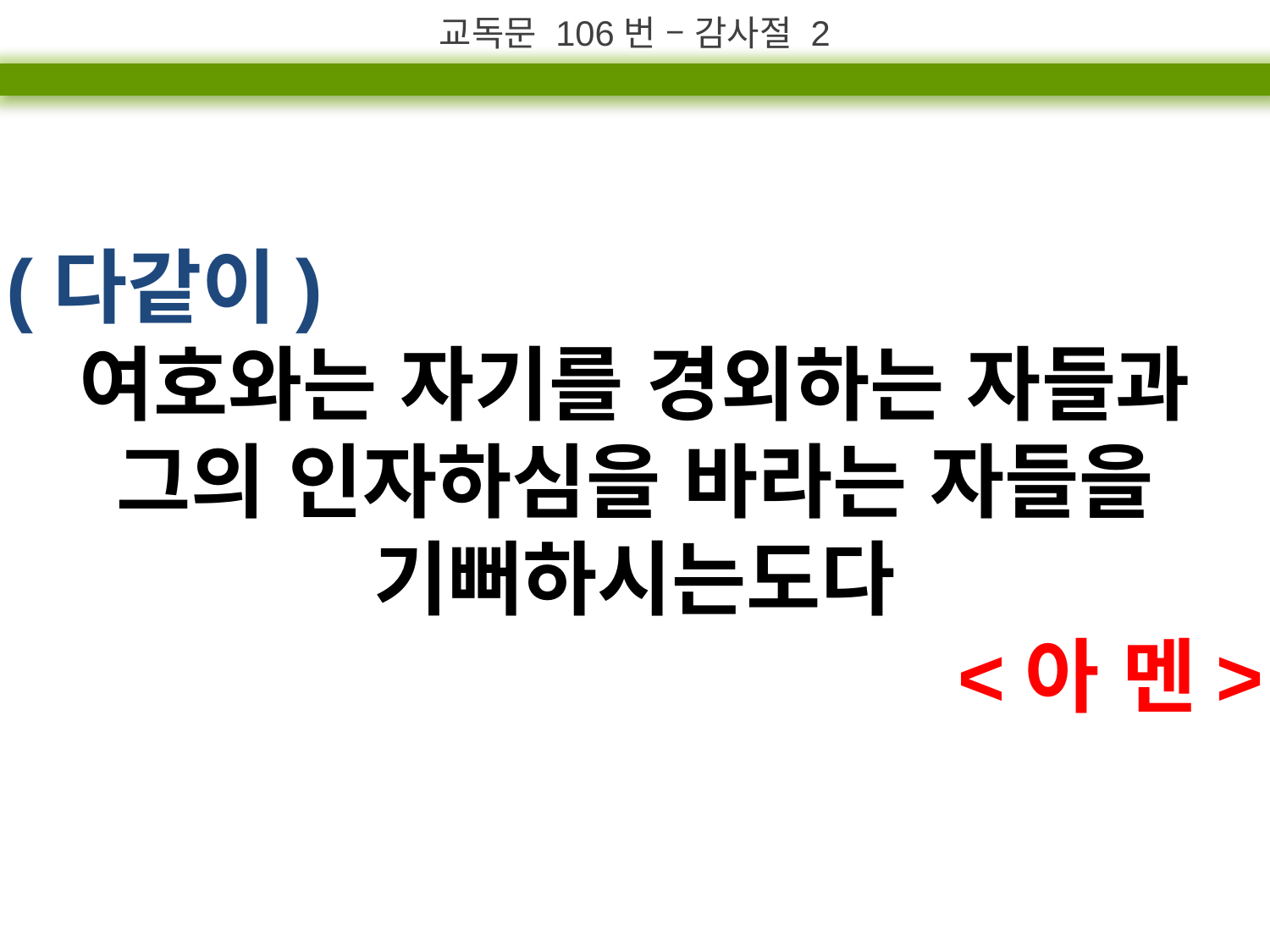

교독문 106번 – 감사절 2

(다같이)
여호와는 자기를 경외하는 자들과 그의 인자하심을 바라는 자들을 기뻐하시는도다
<아 멘>